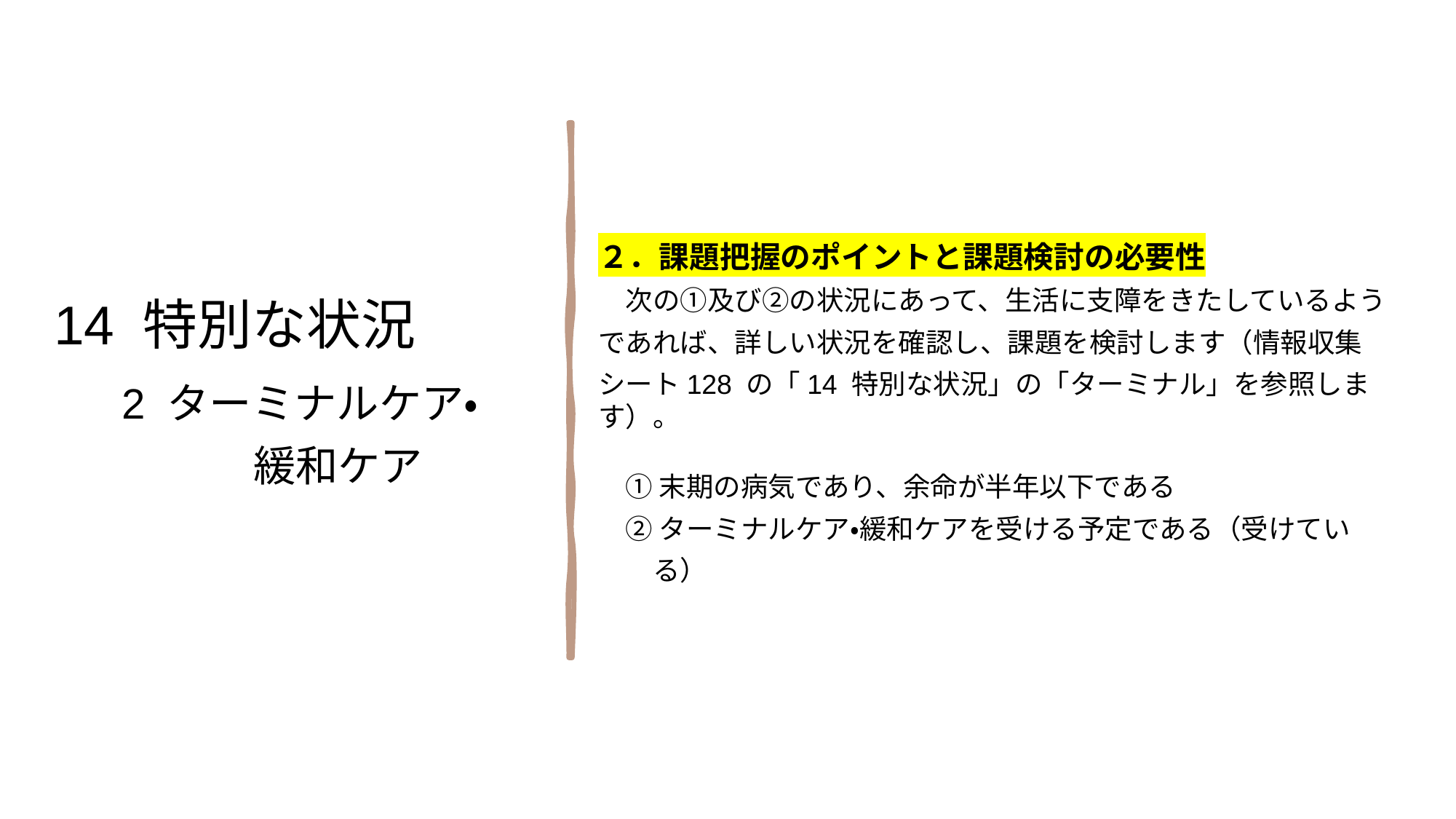

２．課題把握のポイントと課題検討の必要性
　次の①及び②の状況にあって、生活に支障をきたしているよう
であれば、詳しい状況を確認し、課題を検討します（情報収集
シート128 の「14 特別な状況」の「ターミナル」を参照します）。

　① 末期の病気であり、余命が半年以下である
　② ターミナルケア・緩和ケアを受ける予定である（受けてい
　　る）
14 特別な状況
　2 ターミナルケア・
                    緩和ケア